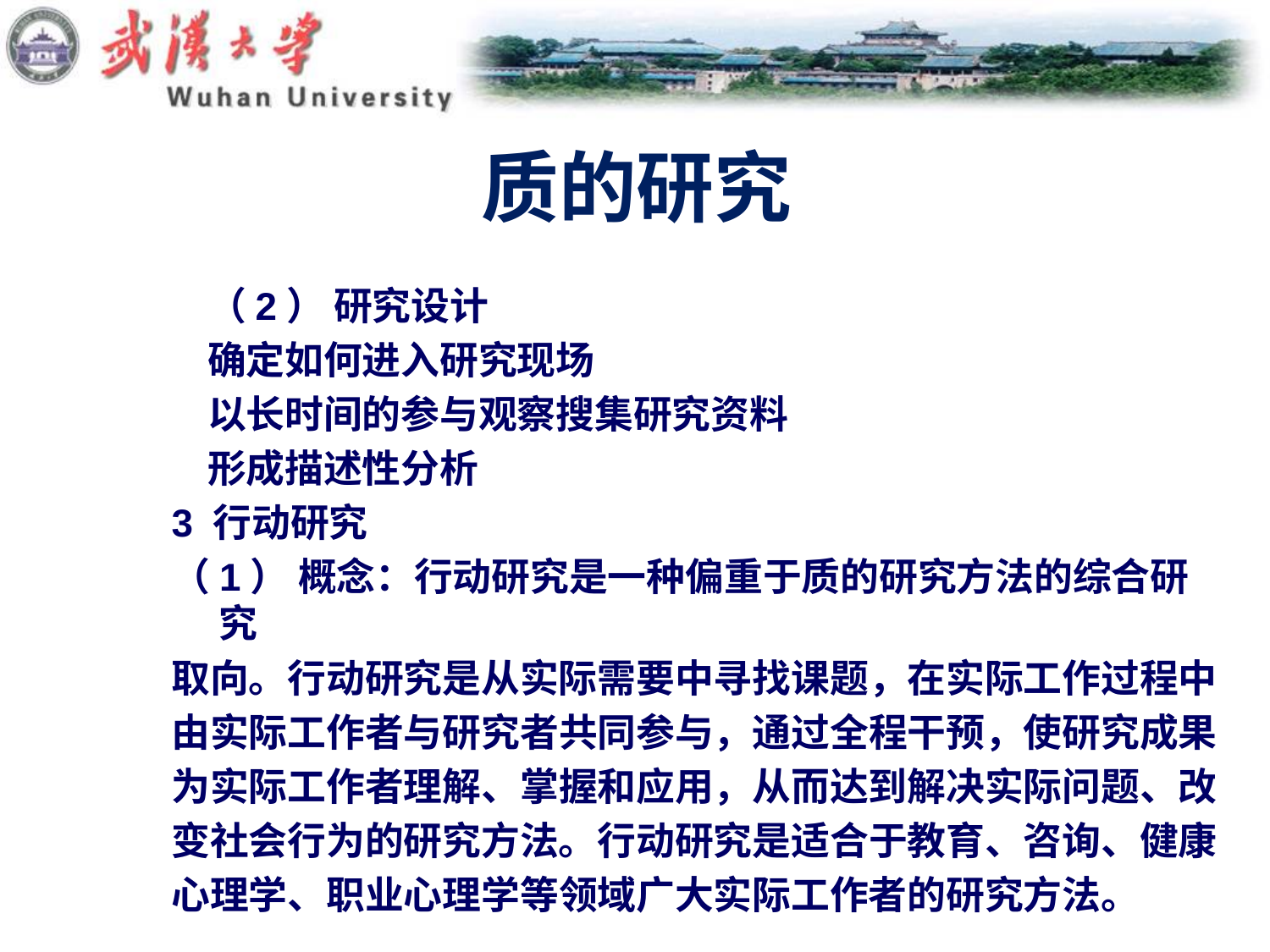

# 质的研究
   （2） 研究设计
   确定如何进入研究现场
   以长时间的参与观察搜集研究资料
   形成描述性分析
3 行动研究
（1） 概念：行动研究是一种偏重于质的研究方法的综合研究
取向。行动研究是从实际需要中寻找课题，在实际工作过程中
由实际工作者与研究者共同参与，通过全程干预，使研究成果
为实际工作者理解、掌握和应用，从而达到解决实际问题、改
变社会行为的研究方法。行动研究是适合于教育、咨询、健康
心理学、职业心理学等领域广大实际工作者的研究方法。